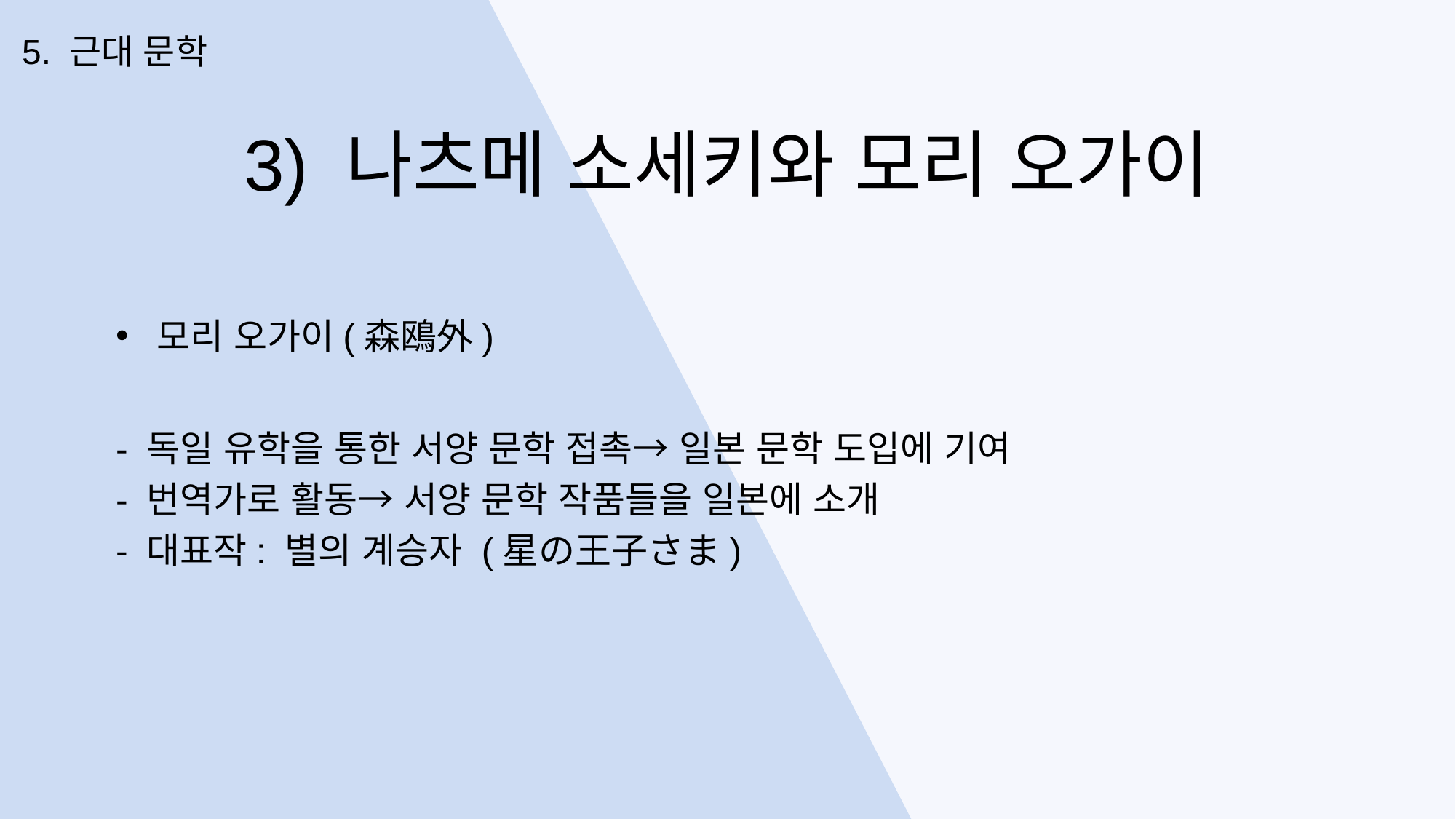

5. 근대 문학
3) 나츠메 소세키와 모리 오가이

모리 오가이(森鴎外)

- 독일 유학을 통한 서양 문학 접촉→ 일본 문학 도입에 기여
- 번역가로 활동→ 서양 문학 작품들을 일본에 소개
- 대표작: 별의 계승자 (星の王子さま)